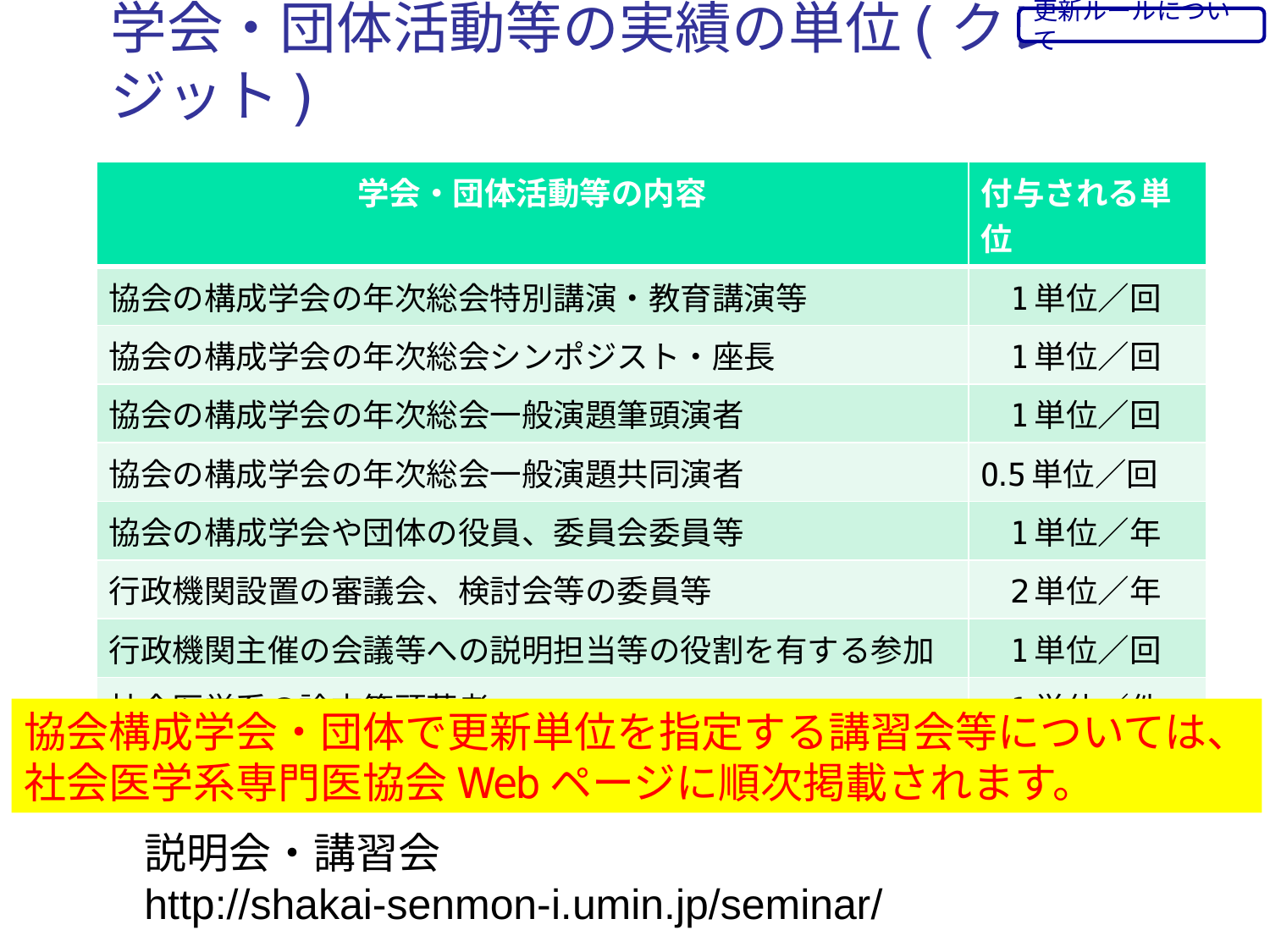

更新ルールについて
# 学会・団体活動等の実績の単位(クレジット)
| 学会・団体活動等の内容 | 付与される単位 |
| --- | --- |
| 協会の構成学会の年次総会特別講演・教育講演等 | 1単位／回 |
| 協会の構成学会の年次総会シンポジスト・座長 | 1単位／回 |
| 協会の構成学会の年次総会一般演題筆頭演者 | 1単位／回 |
| 協会の構成学会の年次総会一般演題共同演者 | 0.5単位／回 |
| 協会の構成学会や団体の役員、委員会委員等 | 1単位／年 |
| 行政機関設置の審議会、検討会等の委員等 | 2単位／年 |
| 行政機関主催の会議等への説明担当等の役割を有する参加 | 1単位／回 |
| 社会医学系の論文筆頭著者 | 1単位／件 |
| 社会医学系の論文共同著者 | 0.5単位／件 |
協会構成学会・団体で更新単位を指定する講習会等については、
社会医学系専門医協会Webページに順次掲載されます。
説明会・講習会
http://shakai-senmon-i.umin.jp/seminar/